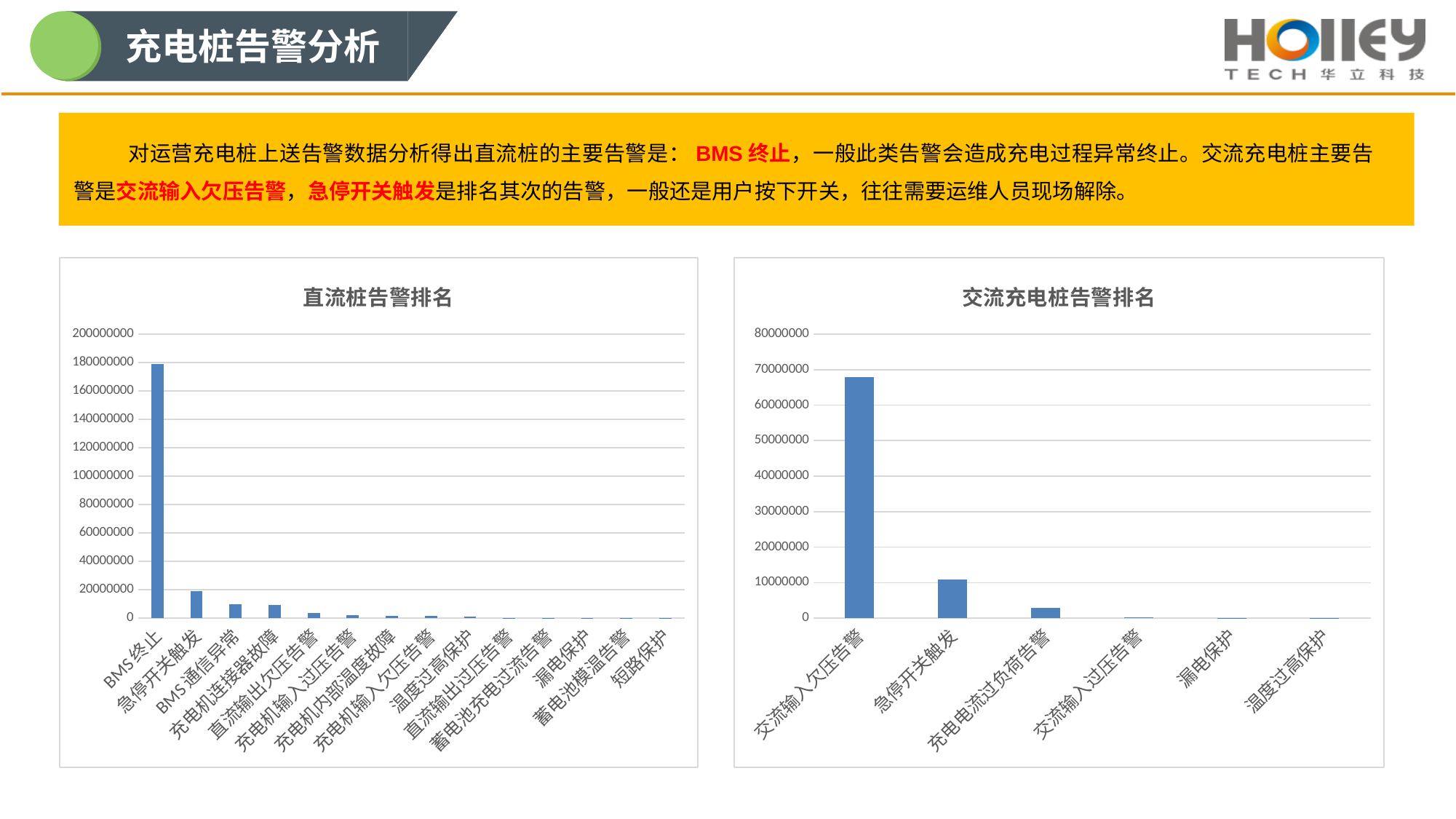

充电桩告警分析

对运营充电桩上送告警数据分析得出直流桩的主要告警是：BMS终止，一般此类告警会造成充电过程异常终止。交流充电桩主要告警是交流输入欠压告警，急停开关触发是排名其次的告警，一般还是用户按下开关，往往需要运维人员现场解除。

### Chart: 直流桩告警排名

| Category |  |
|---|---|
| BMS终止 | 179101959.0 |
| 急停开关触发 | 18912740.0 |
| BMS通信异常 | 9666374.0 |
| 充电机连接器故障 | 9011808.0 |
| 直流输出欠压告警 | 3488145.0 |
| 充电机输入过压告警 | 1894006.0 |
| 充电机内部温度故障 | 1754216.0 |
| 充电机输入欠压告警 | 1382864.0 |
| 温度过高保护 | 908504.0 |
| 直流输出过压告警 | 226829.0 |
| 蓄电池充电过流告警 | 205029.0 |
| 漏电保护 | 192979.0 |
| 蓄电池模温告警 | 6773.0 |
| 短路保护 | 5170.0 |

### Chart: 交流充电桩告警排名

| Category |  |
|---|---|
| 交流输入欠压告警 | 67994206.0 |
| 急停开关触发 | 10830801.0 |
| 充电电流过负荷告警 | 2836234.0 |
| 交流输入过压告警 | 300341.0 |
| 漏电保护 | 131.0 |
| 温度过高保护 | 64.0 |